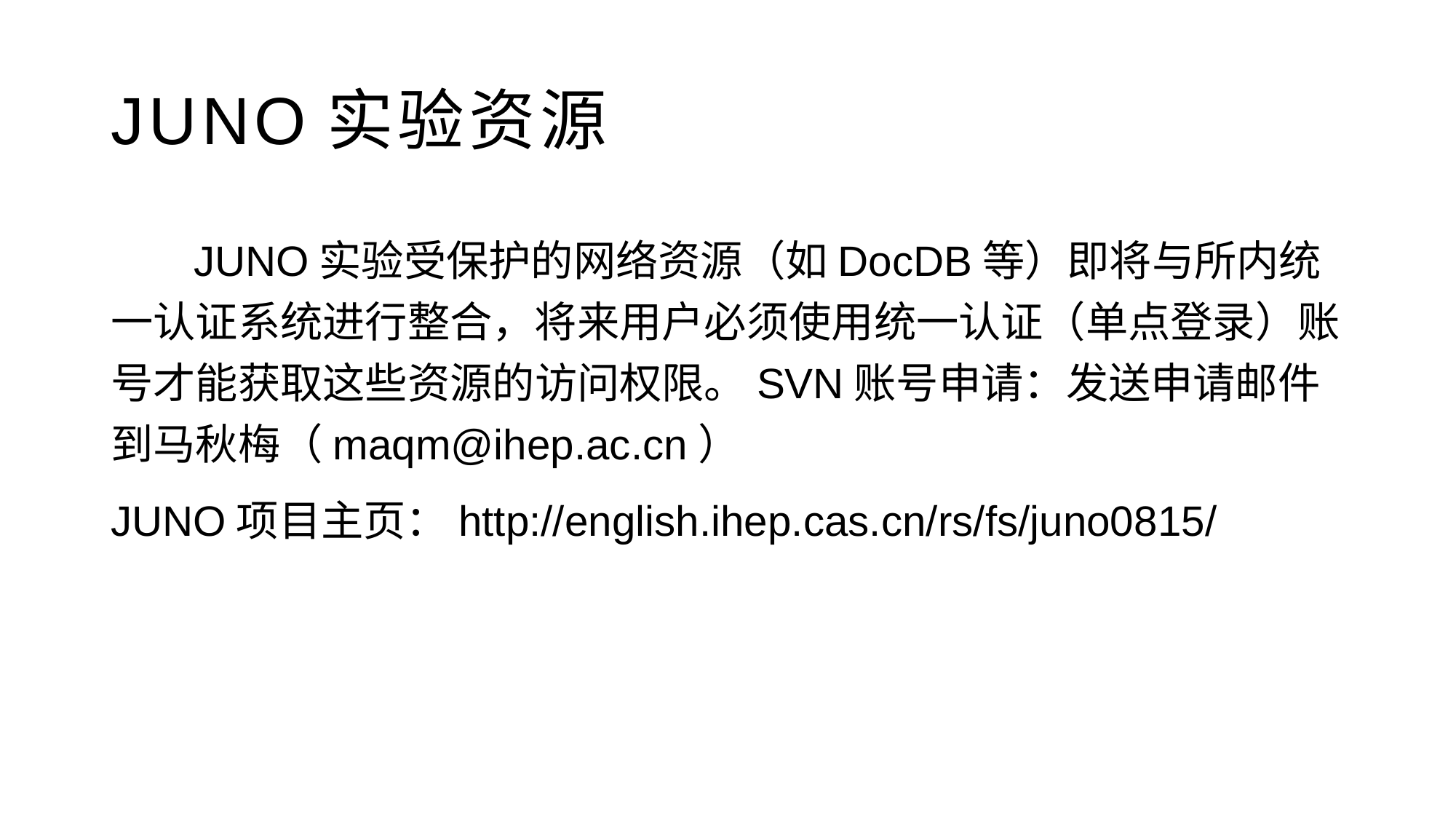

# JUNO实验资源
       JUNO实验受保护的网络资源（如DocDB等）即将与所内统一认证系统进行整合，将来用户必须使用统一认证（单点登录）账号才能获取这些资源的访问权限。SVN账号申请：发送申请邮件到马秋梅（maqm@ihep.ac.cn）
JUNO项目主页：http://english.ihep.cas.cn/rs/fs/juno0815/